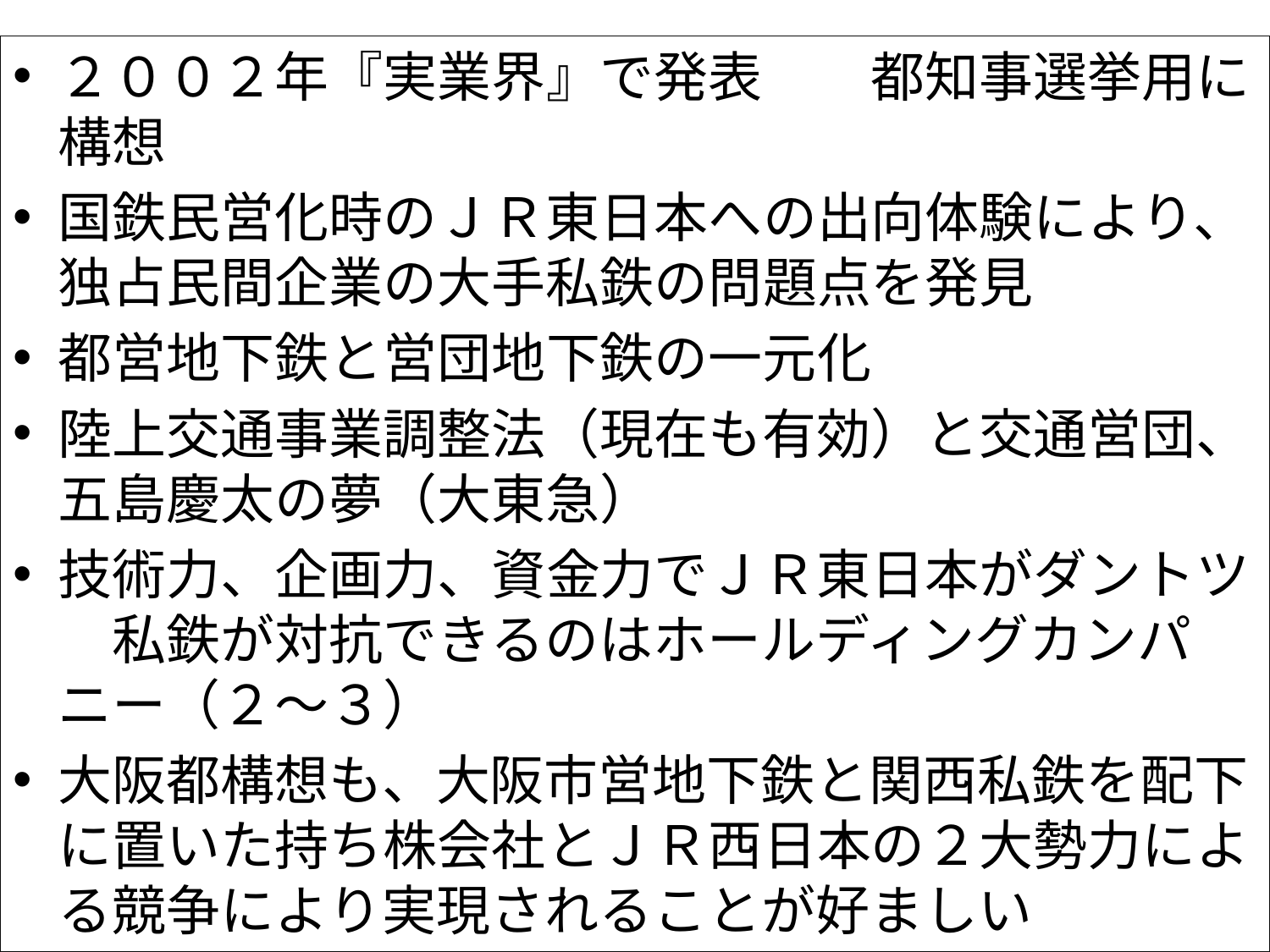

２００２年『実業界』で発表　　都知事選挙用に構想
国鉄民営化時のＪＲ東日本への出向体験により、独占民間企業の大手私鉄の問題点を発見
都営地下鉄と営団地下鉄の一元化
陸上交通事業調整法（現在も有効）と交通営団、五島慶太の夢（大東急）
技術力、企画力、資金力でＪＲ東日本がダントツ　私鉄が対抗できるのはホールディングカンパニー（２～３）
大阪都構想も、大阪市営地下鉄と関西私鉄を配下に置いた持ち株会社とＪＲ西日本の２大勢力による競争により実現されることが好ましい